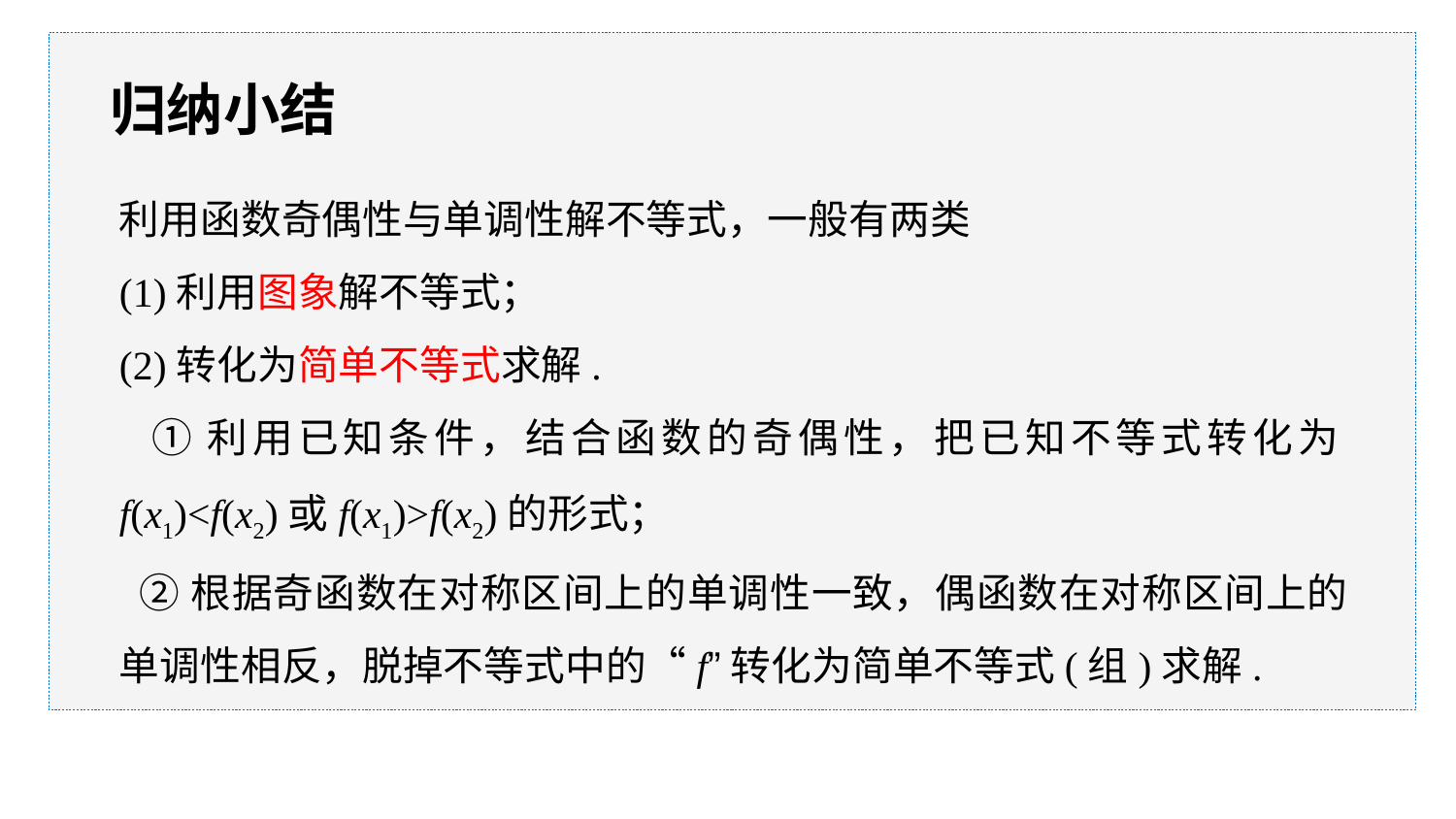

归纳小结
利用函数奇偶性与单调性解不等式，一般有两类
(1)利用图象解不等式；
(2)转化为简单不等式求解.
  ①利用已知条件，结合函数的奇偶性，把已知不等式转化为f(x1)<f(x2)或f(x1)>f(x2)的形式；
  ②根据奇函数在对称区间上的单调性一致，偶函数在对称区间上的单调性相反，脱掉不等式中的“f”转化为简单不等式(组)求解.